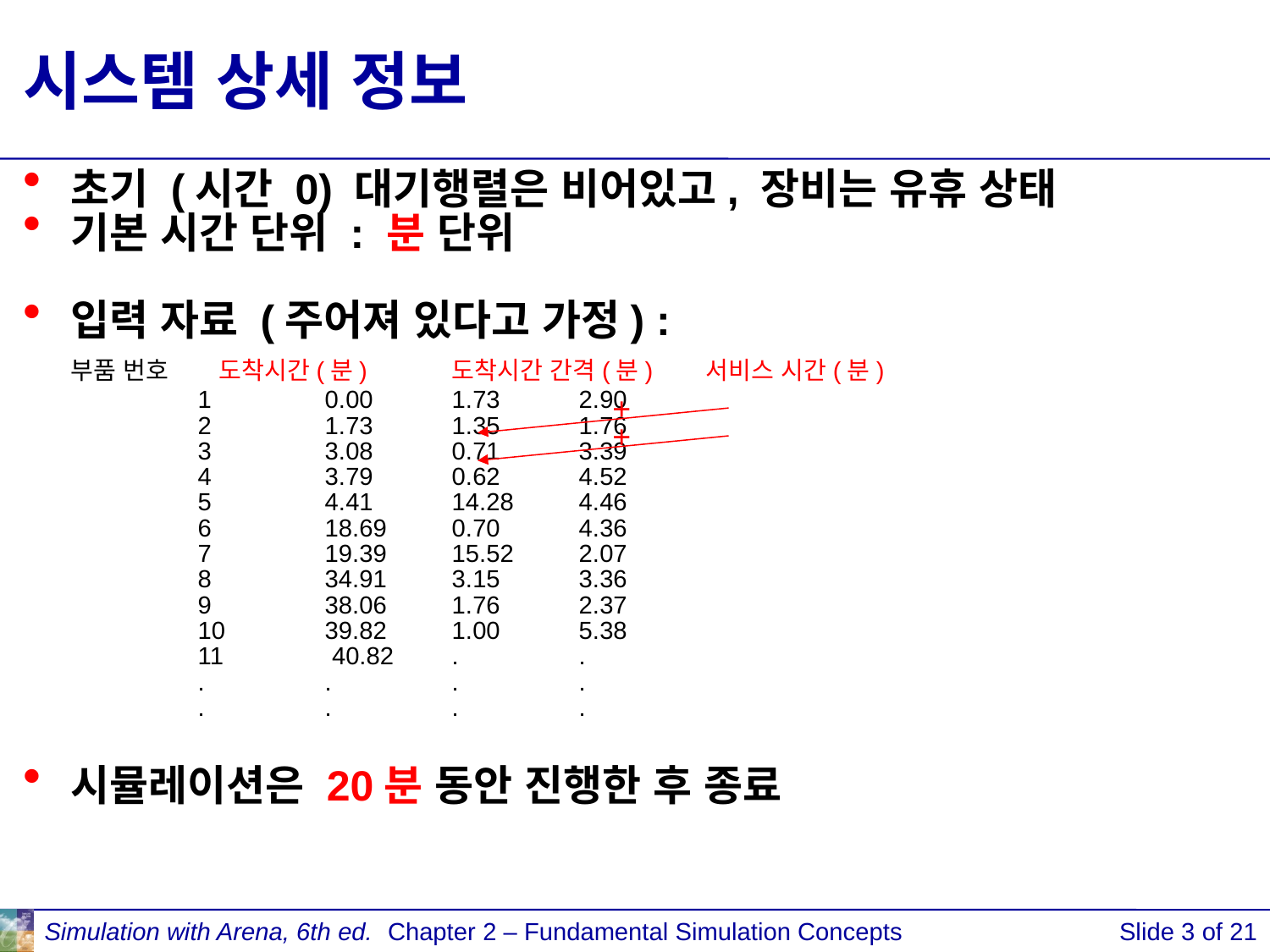

# 시스템 상세 정보
초기 (시간 0) 대기행렬은 비어있고, 장비는 유휴 상태
기본 시간 단위 : 분 단위

입력 자료 (주어져 있다고 가정) :
	부품 번호	   도착시간(분)	도착시간 간격(분)	서비스 시간(분)
		1	0.00	1.73	2.90
		2	1.73	1.35	1.76
		3	3.08	0.71	3.39
		4	3.79	0.62	4.52
		5	4.41	14.28	4.46
		6	18.69	0.70	4.36
		7	19.39	15.52	2.07
		8	34.91	3.15	3.36
		9	38.06	1.76	2.37
		10	39.82	1.00	5.38
		11	 40.82	.	.
		.	.	.	.
		.	.	.	.

시뮬레이션은 20분 동안 진행한 후 종료
+

+

Simulation with Arena, 6th ed.
Chapter 2 – Fundamental Simulation Concepts
Slide 3 of 21